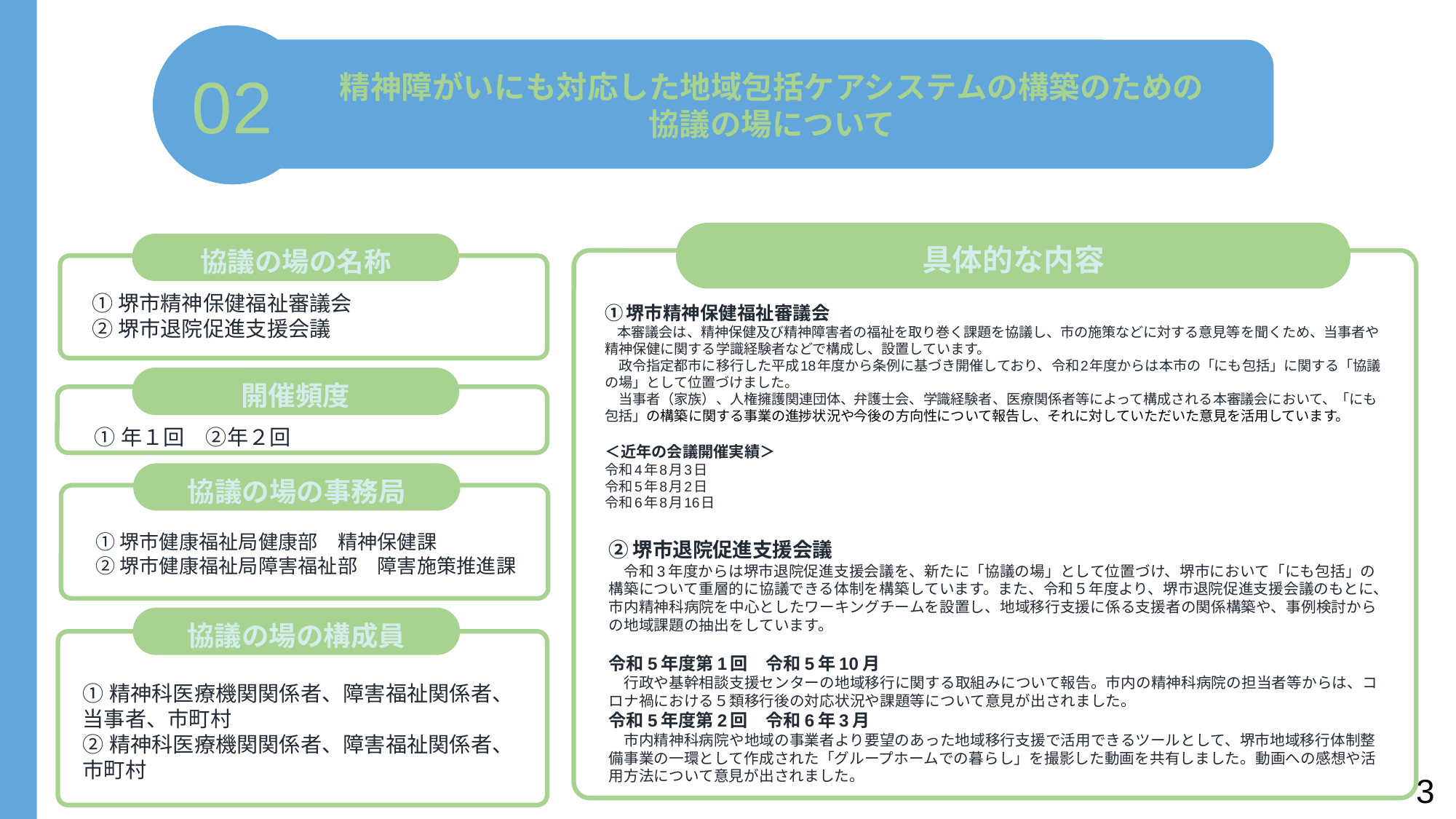

02

精神障がいにも対応した地域包括ケアシステムの構築のための
協議の場について
具体的な内容
協議の場の名称

①堺市精神保健福祉審議会
②堺市退院促進支援会議
①堺市精神保健福祉審議会
　本審議会は、精神保健及び精神障害者の福祉を取り巻く課題を協議し、市の施策などに対する意見等を聞くため、当事者や精神保健に関する学識経験者などで構成し、設置しています。
　政令指定都市に移行した平成18年度から条例に基づき開催しており、令和2年度からは本市の「にも包括」に関する「協議の場」として位置づけました。
　当事者（家族）、人権擁護関連団体、弁護士会、学識経験者、医療関係者等によって構成される本審議会において、「にも包括」の構築に関する事業の進捗状況や今後の方向性について報告し、それに対していただいた意見を活用しています。

＜近年の会議開催実績＞
令和4年8月3日
令和5年8月2日
令和6年8月16日

開催頻度

①年１回　②年２回
協議の場の事務局

①堺市健康福祉局健康部　精神保健課
②堺市健康福祉局障害福祉部　障害施策推進課
②堺市退院促進支援会議
　令和3年度からは堺市退院促進支援会議を、新たに「協議の場」として位置づけ、堺市において「にも包括」の構築について重層的に協議できる体制を構築しています。また、令和５年度より、堺市退院促進支援会議のもとに、市内精神科病院を中心としたワーキングチームを設置し、地域移行支援に係る支援者の関係構築や、事例検討からの地域課題の抽出をしています。

令和5年度第1回　令和5年10月
　行政や基幹相談支援センターの地域移行に関する取組みについて報告。市内の精神科病院の担当者等からは、コロナ禍における５類移行後の対応状況や課題等について意見が出されました。
令和5年度第2回　令和6年3月
　市内精神科病院や地域の事業者より要望のあった地域移行支援で活用できるツールとして、堺市地域移行体制整備事業の一環として作成された「グループホームでの暮らし」を撮影した動画を共有しました。動画への感想や活用方法について意見が出されました。

協議の場の構成員

①精神科医療機関関係者、障害福祉関係者、当事者、市町村
②精神科医療機関関係者、障害福祉関係者、市町村